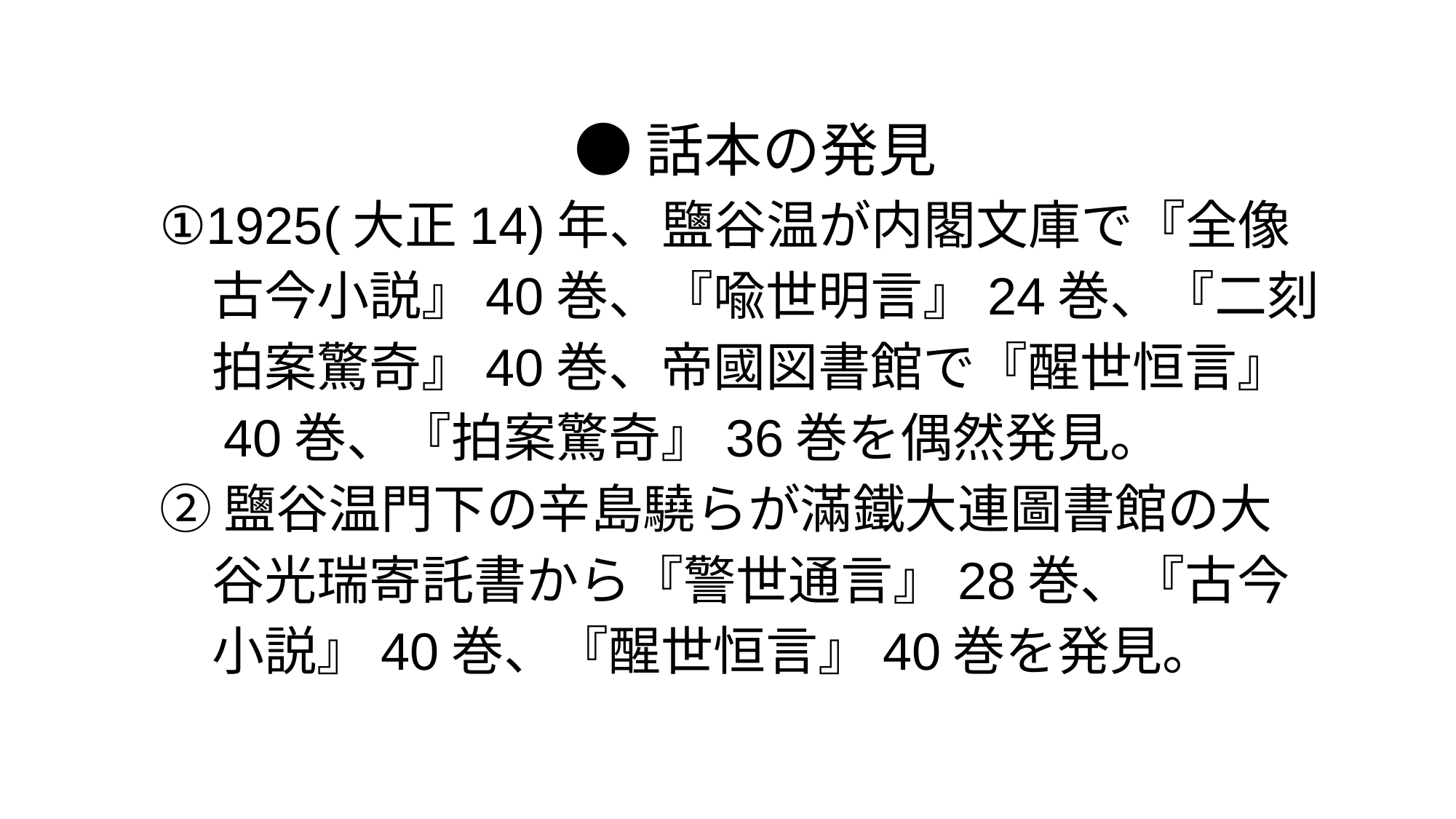

●話本の発見
①1925(大正14)年、鹽谷温が内閣文庫で『全像
　古今小説』40巻、『喩世明言』24巻、『二刻
　拍案驚奇』40巻、帝國図書館で『醒世恒言』
　40巻、『拍案驚奇』36巻を偶然発見。
②鹽谷温門下の辛島驍らが滿鐵大連圖書館の大
　谷光瑞寄託書から『警世通言』28巻、『古今
　小説』40巻、『醒世恒言』40巻を発見。